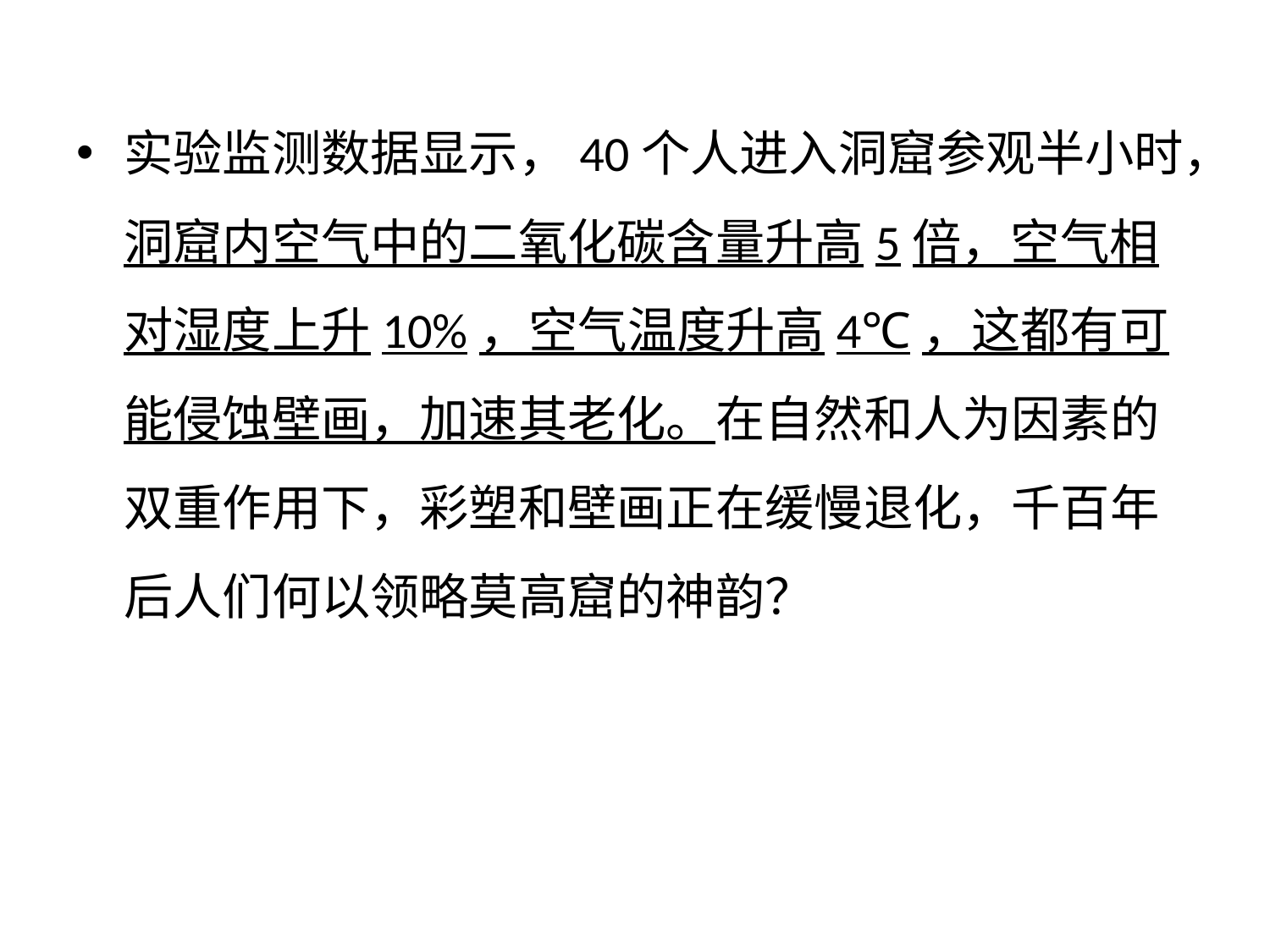

实验监测数据显示，40个人进入洞窟参观半小时，洞窟内空气中的二氧化碳含量升高5倍，空气相对湿度上升10%，空气温度升高4℃，这都有可能侵蚀壁画，加速其老化。在自然和人为因素的双重作用下，彩塑和壁画正在缓慢退化，千百年后人们何以领略莫高窟的神韵？